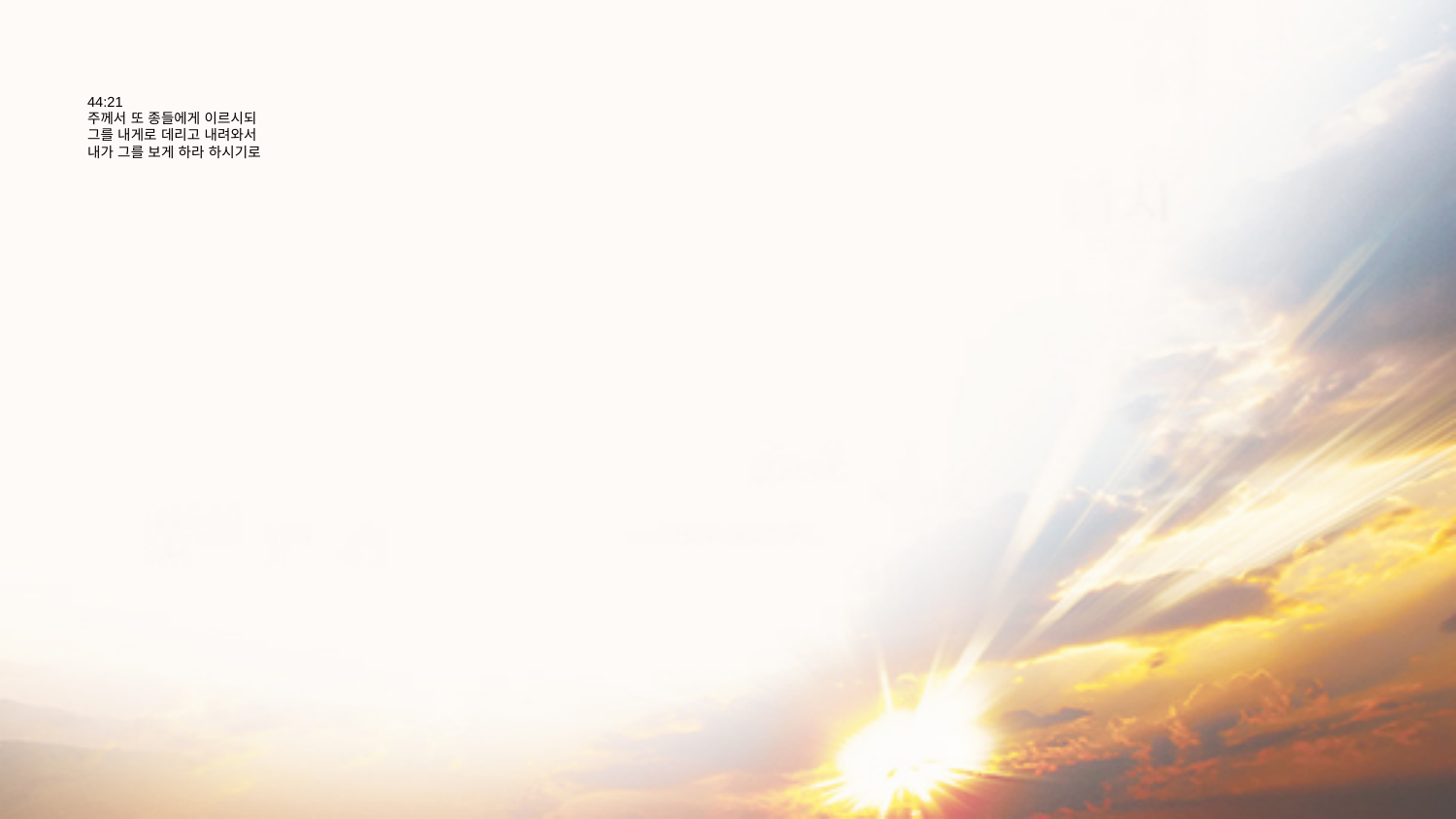

# 44:21 주께서 또 종들에게 이르시되 그를 내게로 데리고 내려와서 내가 그를 보게 하라 하시기로